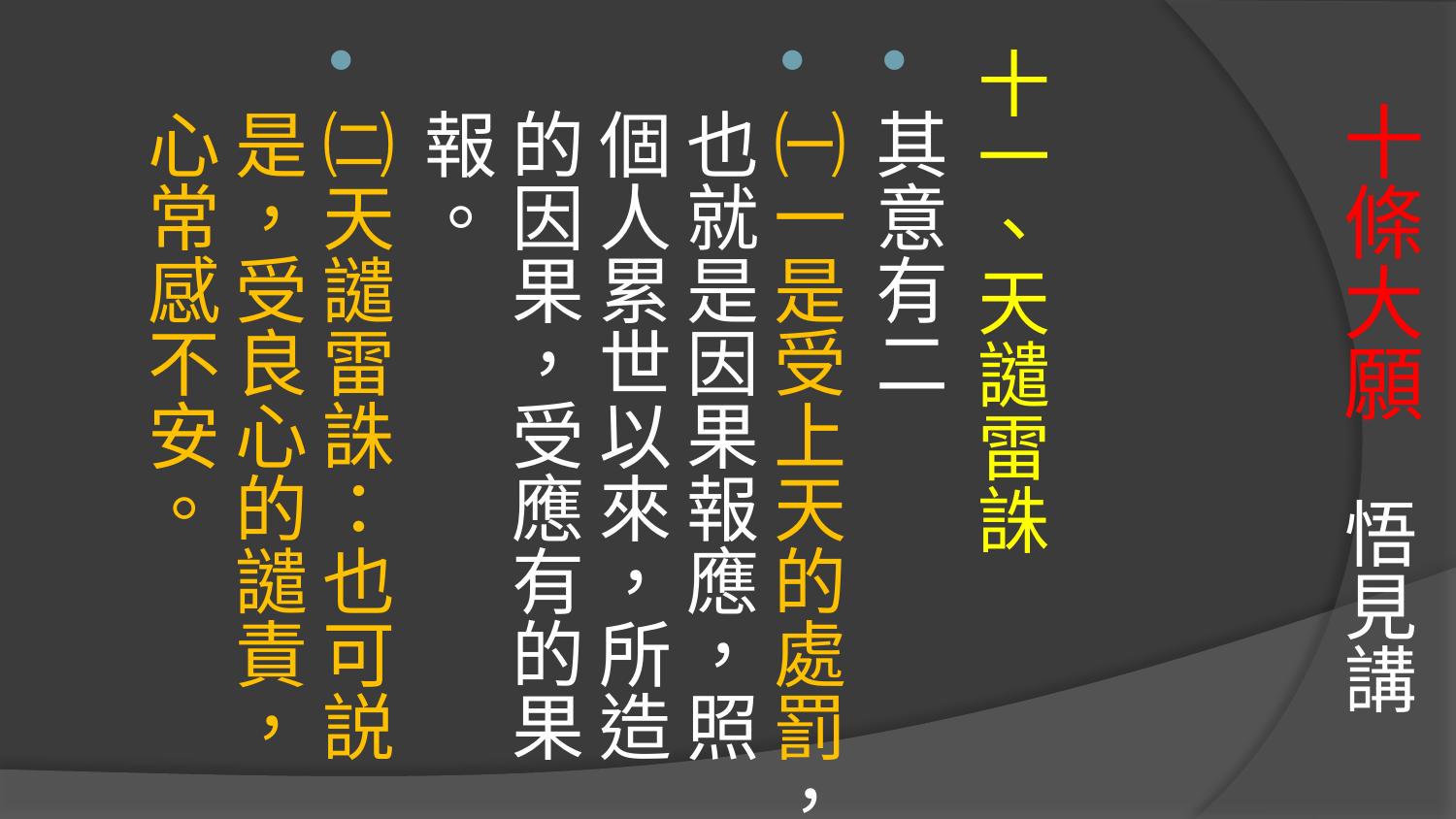

# 十條大願    悟見講
十一、天譴雷誅
其意有二
㈠一是受上天的處罰，也就是因果報應，照個人累世以來，所造的因果，受應有的果報。
㈡天譴雷誅：也可説是，受良心的譴責，心常感不安。